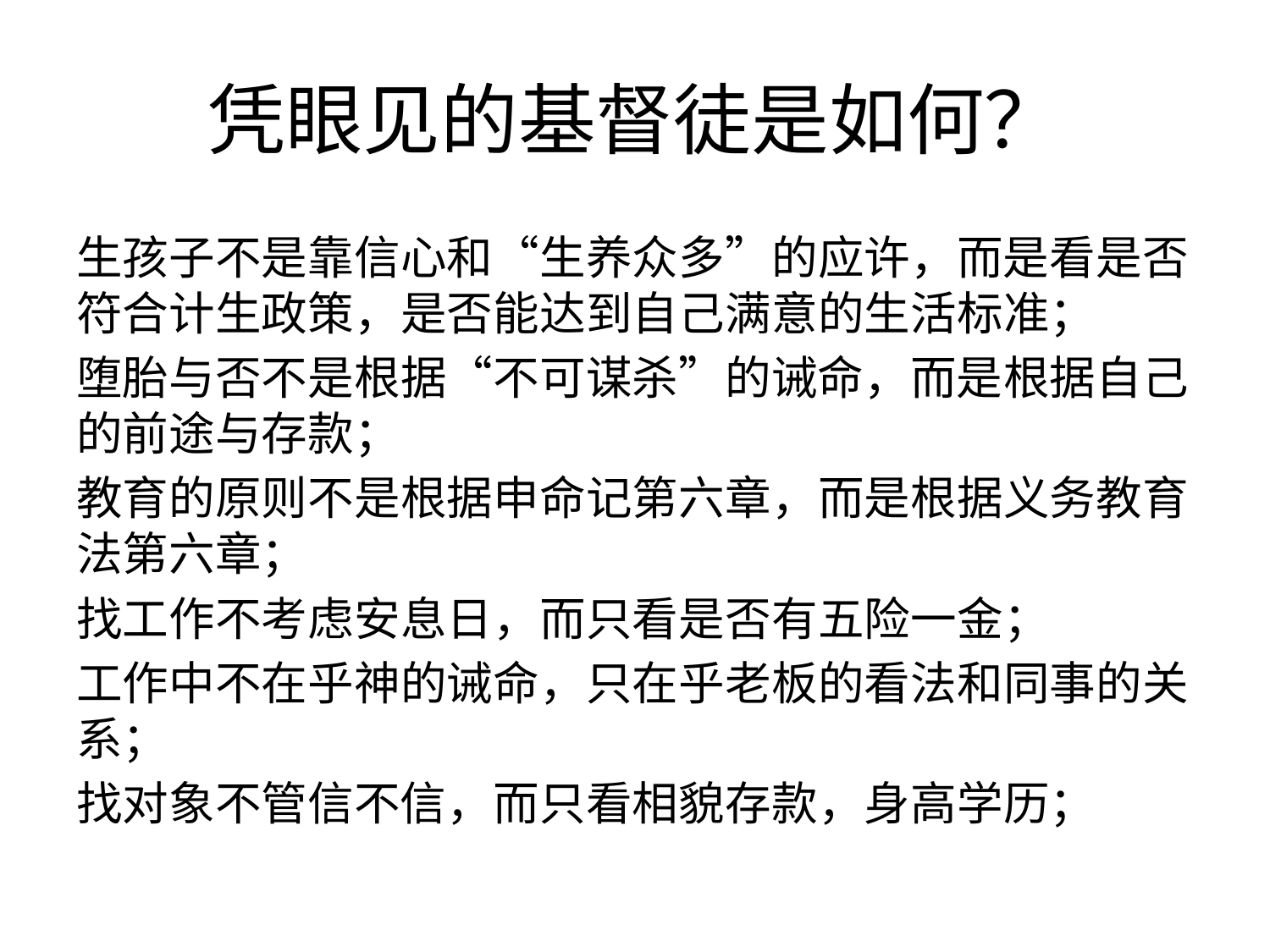

# 凭眼见的基督徒是如何？
生孩子不是靠信心和“生养众多”的应许，而是看是否符合计生政策，是否能达到自己满意的生活标准；
堕胎与否不是根据“不可谋杀”的诫命，而是根据自己的前途与存款；
教育的原则不是根据申命记第六章，而是根据义务教育法第六章；
找工作不考虑安息日，而只看是否有五险一金；
工作中不在乎神的诫命，只在乎老板的看法和同事的关系；
找对象不管信不信，而只看相貌存款，身高学历；